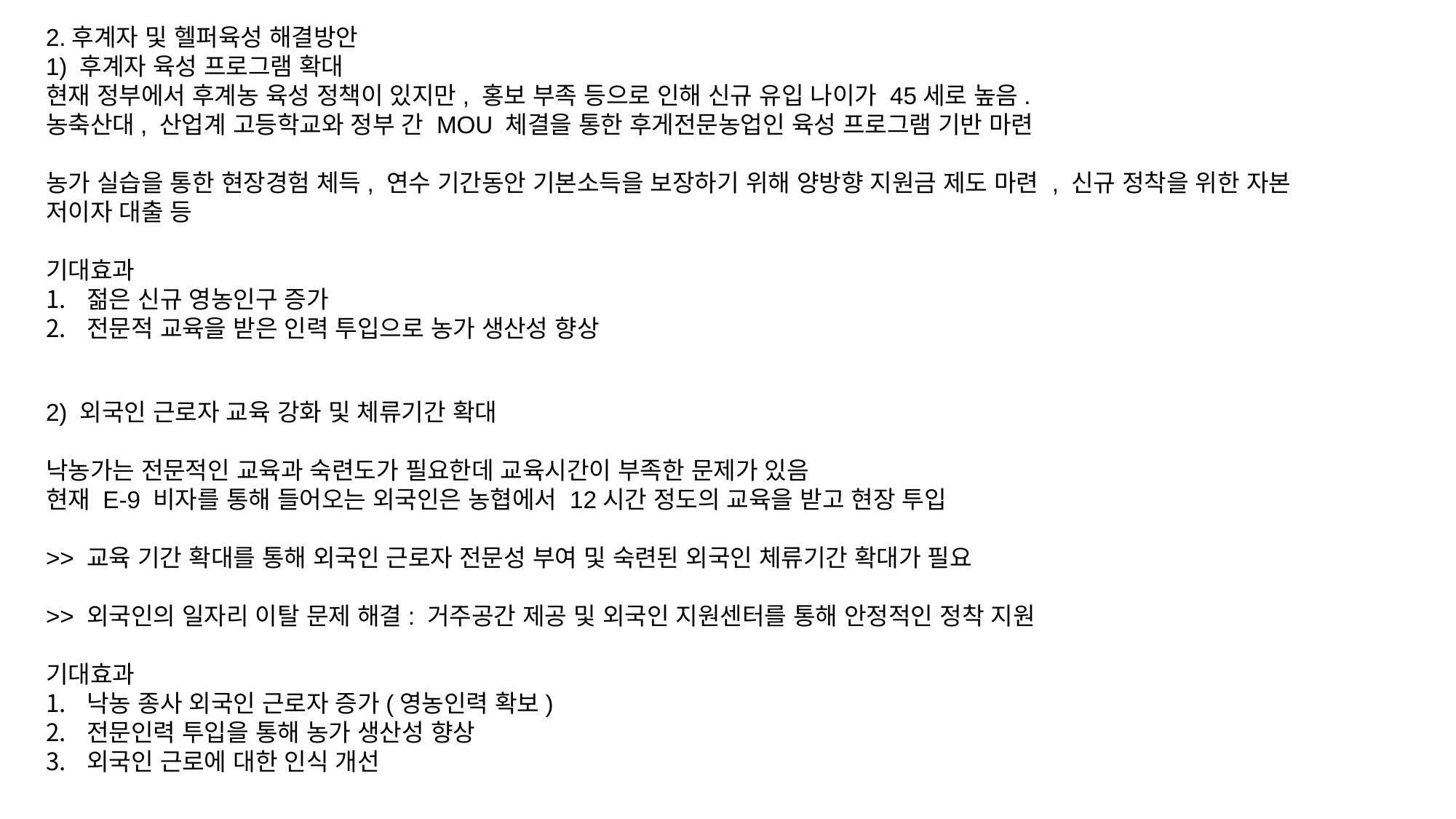

2.후계자 및 헬퍼육성 해결방안
1) 후계자 육성 프로그램 확대
현재 정부에서 후계농 육성 정책이 있지만, 홍보 부족 등으로 인해 신규 유입 나이가 45세로 높음.
농축산대, 산업계 고등학교와 정부 간 MOU 체결을 통한 후게전문농업인 육성 프로그램 기반 마련

농가 실습을 통한 현장경험 체득, 연수 기간동안 기본소득을 보장하기 위해 양방향 지원금 제도 마련 , 신규 정착을 위한 자본 저이자 대출 등

기대효과
젊은 신규 영농인구 증가
전문적 교육을 받은 인력 투입으로 농가 생산성 향상
2) 외국인 근로자 교육 강화 및 체류기간 확대

낙농가는 전문적인 교육과 숙련도가 필요한데 교육시간이 부족한 문제가 있음
현재 E-9 비자를 통해 들어오는 외국인은 농협에서 12시간 정도의 교육을 받고 현장 투입

>> 교육 기간 확대를 통해 외국인 근로자 전문성 부여 및 숙련된 외국인 체류기간 확대가 필요

>> 외국인의 일자리 이탈 문제 해결: 거주공간 제공 및 외국인 지원센터를 통해 안정적인 정착 지원

기대효과
낙농 종사 외국인 근로자 증가(영농인력 확보)
전문인력 투입을 통해 농가 생산성 향상
외국인 근로에 대한 인식 개선